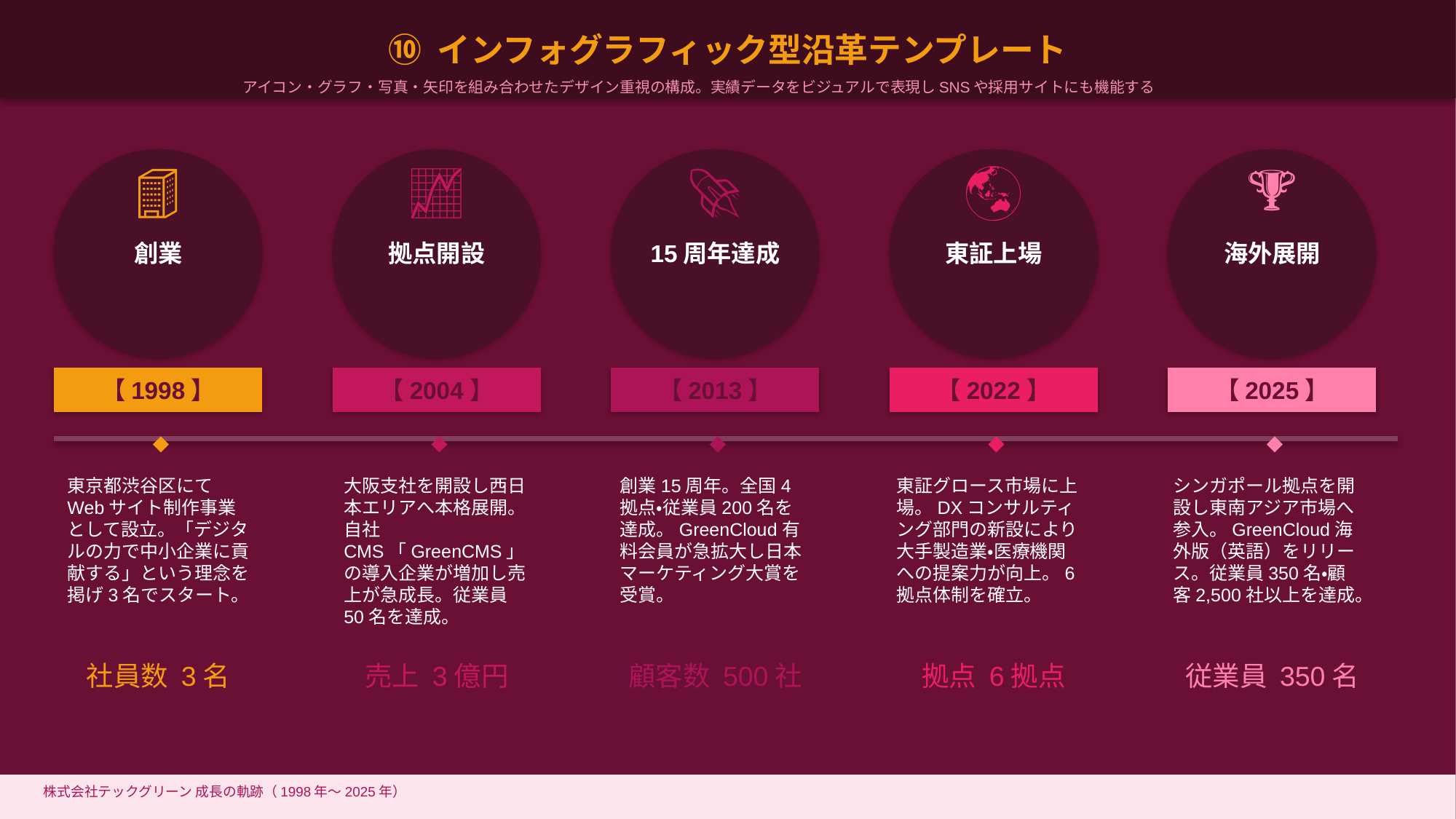

⑩ インフォグラフィック型沿革テンプレート
アイコン・グラフ・写真・矢印を組み合わせたデザイン重視の構成。実績データをビジュアルで表現しSNSや採用サイトにも機能する

🏢

📈

🚀

🌏

🏆
創業
拠点開設
15周年達成
東証上場
海外展開
【1998】
【2004】
【2013】
【2022】
【2025】
◆
◆
◆
◆
◆

東京都渋谷区にてWebサイト制作事業として設立。「デジタルの力で中小企業に貢献する」という理念を掲げ3名でスタート。
大阪支社を開設し西日本エリアへ本格展開。自社CMS「GreenCMS」の導入企業が増加し売上が急成長。従業員50名を達成。
創業15周年。全国4拠点・従業員200名を達成。GreenCloud有料会員が急拡大し日本マーケティング大賞を受賞。
東証グロース市場に上場。DXコンサルティング部門の新設により大手製造業・医療機関への提案力が向上。6拠点体制を確立。
シンガポール拠点を開設し東南アジア市場へ参入。GreenCloud海外版（英語）をリリース。従業員350名・顧客2,500社以上を達成。
社員数 3名
売上 3億円
顧客数 500社
拠点 6拠点
従業員 350名

株式会社テックグリーン 成長の軌跡（1998年〜2025年）